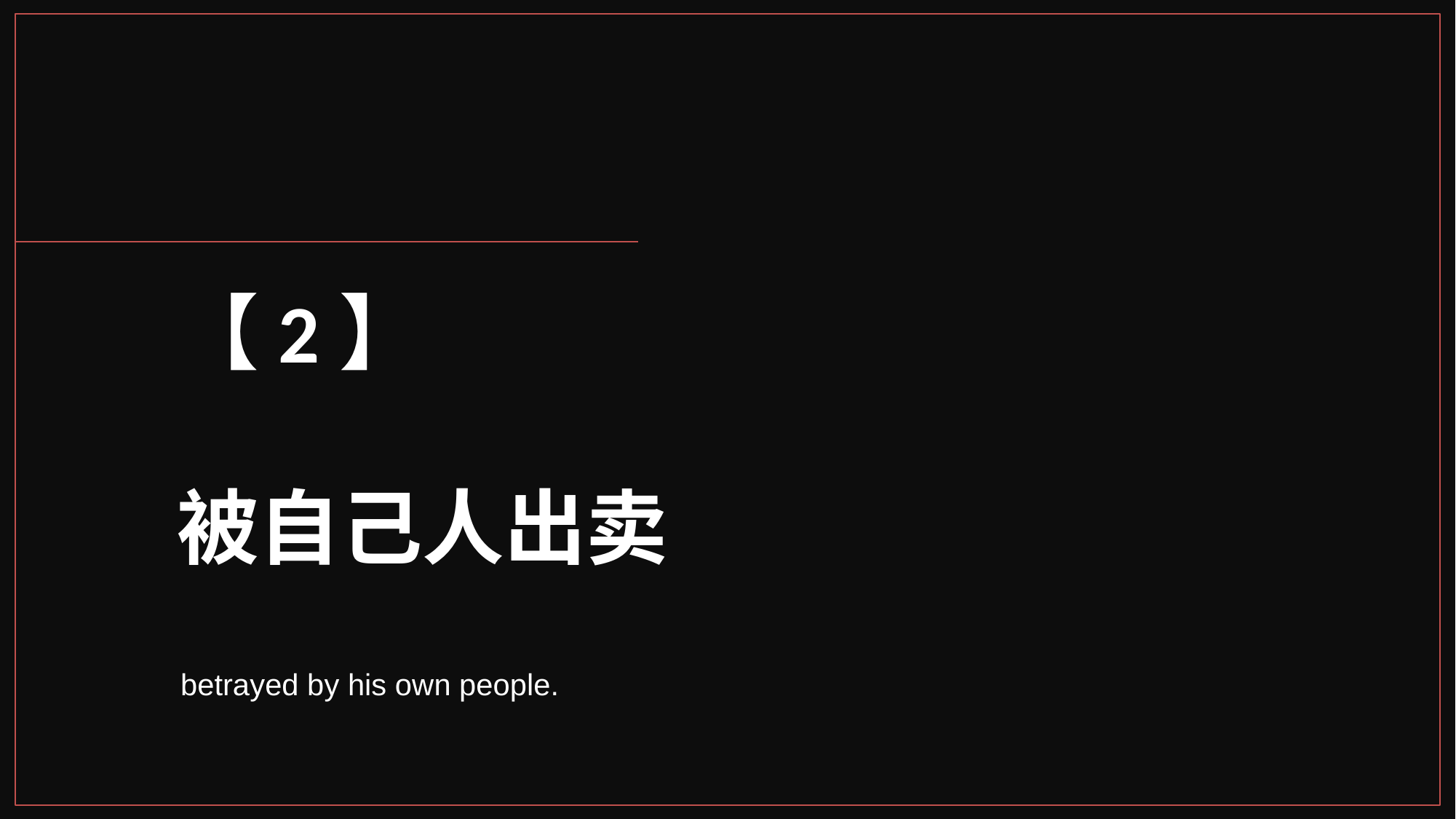

【2】

被自己人出卖

betrayed by his own people.